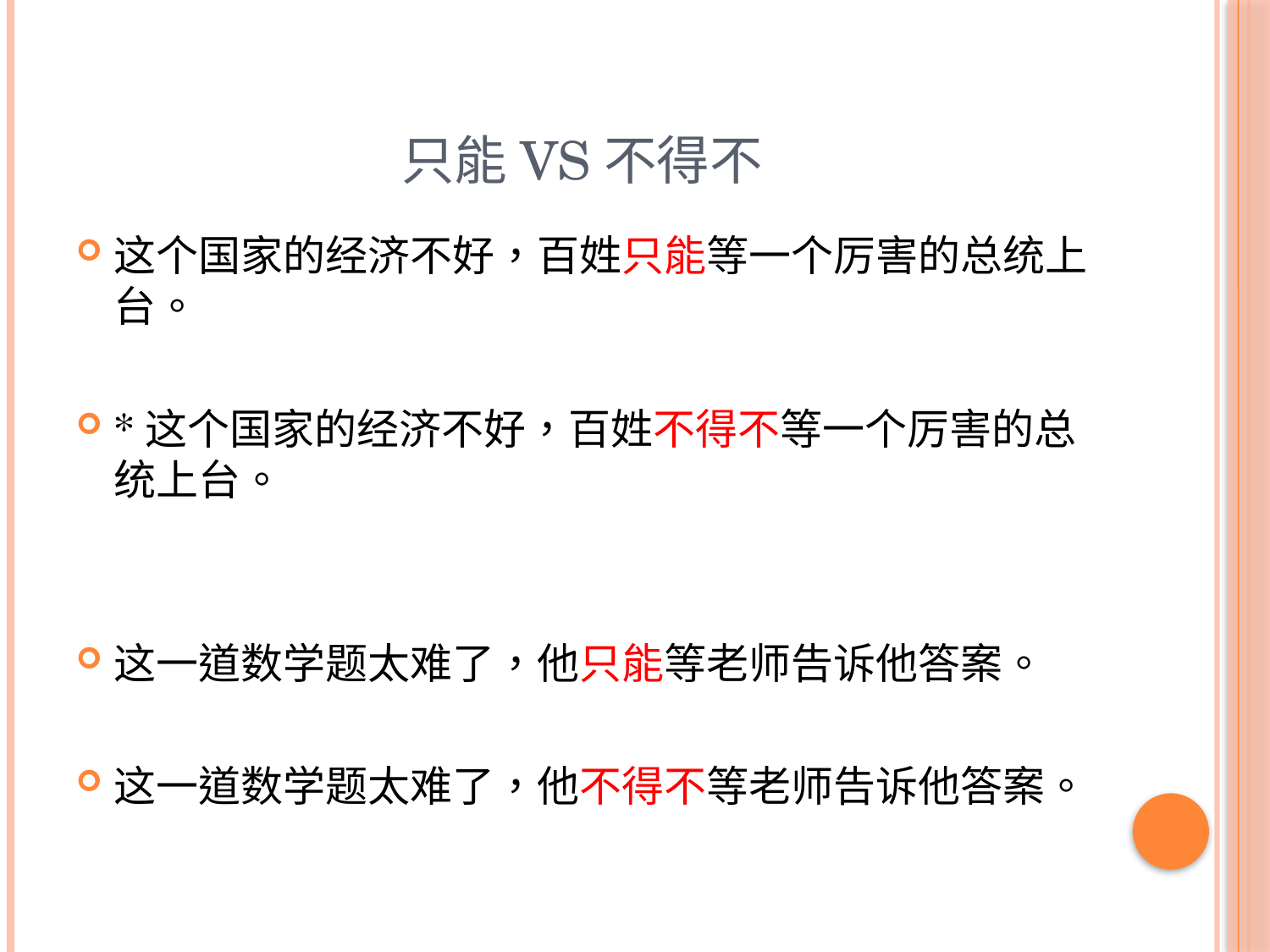

# 只能VS不得不
这个国家的经济不好，百姓只能等一个厉害的总统上台。

*这个国家的经济不好，百姓不得不等一个厉害的总统上台。

这一道数学题太难了，他只能等老师告诉他答案。

这一道数学题太难了，他不得不等老师告诉他答案。